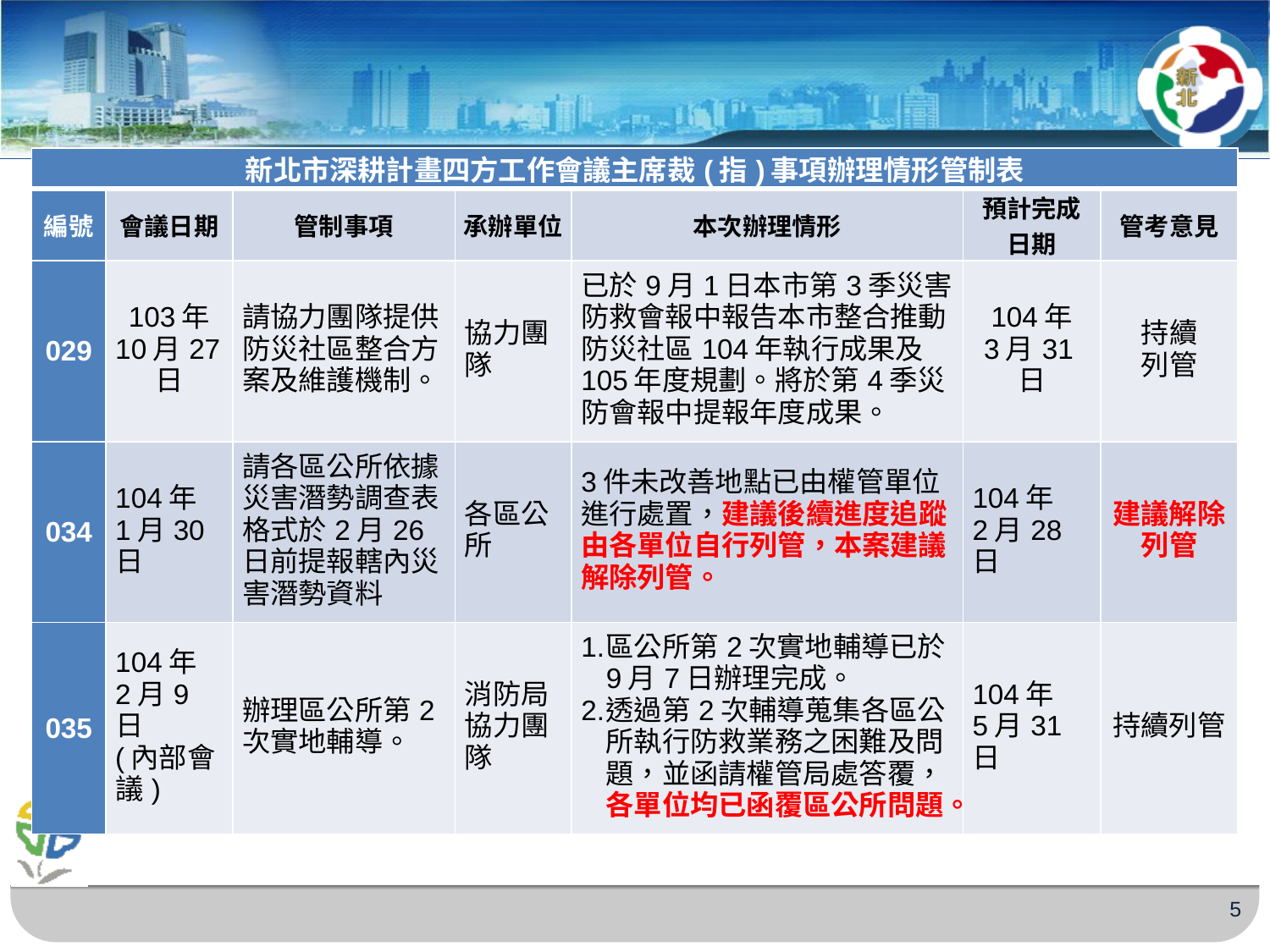

| 新北市深耕計畫四方工作會議主席裁(指)事項辦理情形管制表 |  |  |  |  |  |  |
| --- | --- | --- | --- | --- | --- | --- |
| 編號 | 會議日期 | 管制事項 | 承辦單位 | 本次辦理情形 | 預計完成日期 | 管考意見 |
| 029 | 103年 10月27日 | 請協力團隊提供防災社區整合方案及維護機制。 | 協力團隊 | 已於9月1日本市第3季災害防救會報中報告本市整合推動防災社區104年執行成果及105年度規劃。將於第4季災防會報中提報年度成果。 | 104年 3月31日 | 持續 列管 |
| 034 | 104年 1月30日 | 請各區公所依據災害潛勢調查表格式於2月26日前提報轄內災害潛勢資料 | 各區公所 | 3件未改善地點已由權管單位進行處置，建議後續進度追蹤由各單位自行列管，本案建議解除列管。 | 104年 2月28日 | 建議解除列管 |
| 035 | 104年 2月9日 (內部會議) | 辦理區公所第2次實地輔導。 | 消防局 協力團隊 | 區公所第2次實地輔導已於9月7日辦理完成。 透過第2次輔導蒐集各區公所執行防救業務之困難及問題，並函請權管局處答覆，各單位均已函覆區公所問題。 | 104年 5月31日 | 持續列管 |
5